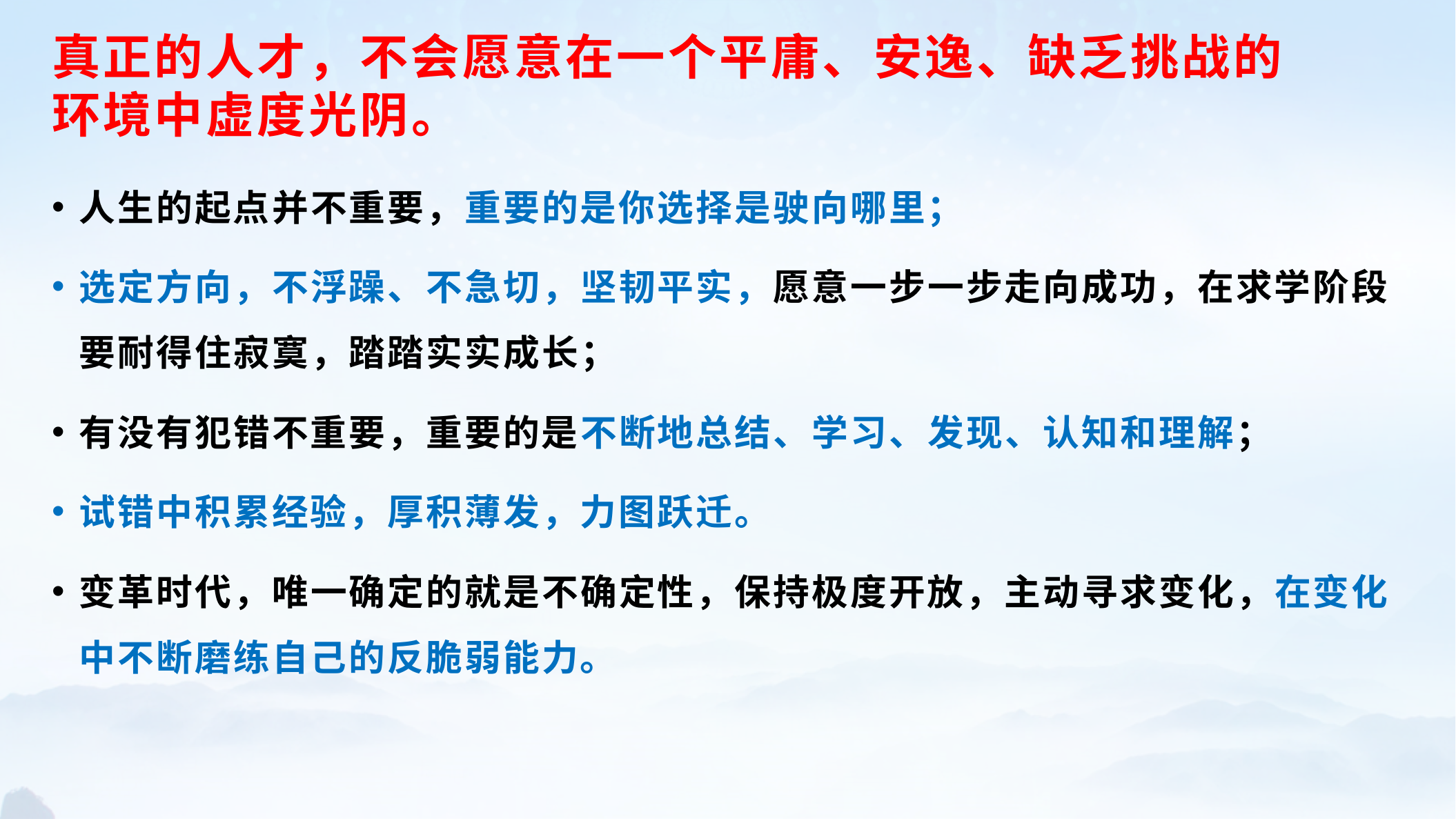

# 真正的人才，不会愿意在一个平庸、安逸、缺乏挑战的环境中虚度光阴。
人生的起点并不重要，重要的是你选择是驶向哪里；
选定方向，不浮躁、不急切，坚韧平实，愿意一步一步走向成功，在求学阶段要耐得住寂寞，踏踏实实成长；
有没有犯错不重要，重要的是不断地总结、学习、发现、认知和理解；
试错中积累经验，厚积薄发，力图跃迁。
变革时代，唯一确定的就是不确定性，保持极度开放，主动寻求变化，在变化中不断磨练自己的反脆弱能力。